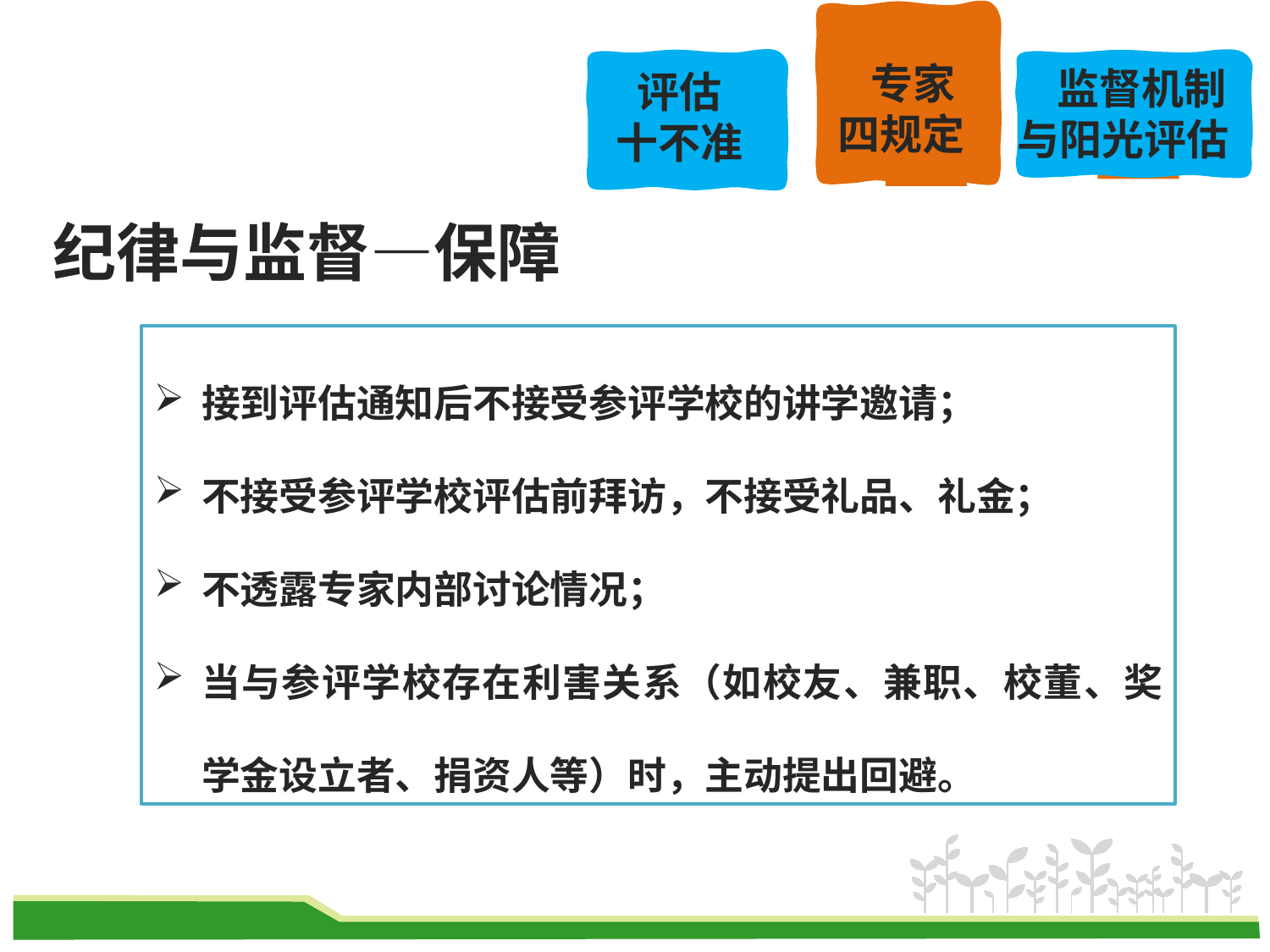

专家
四规定
课程
介绍

课程
介绍
评估
十不准

监督机制
与阳光评估
课程
介绍
纪律与监督—保障
接到评估通知后不接受参评学校的讲学邀请；
不接受参评学校评估前拜访，不接受礼品、礼金；
不透露专家内部讨论情况；
当与参评学校存在利害关系（如校友、兼职、校董、奖学金设立者、捐资人等）时，主动提出回避。
49